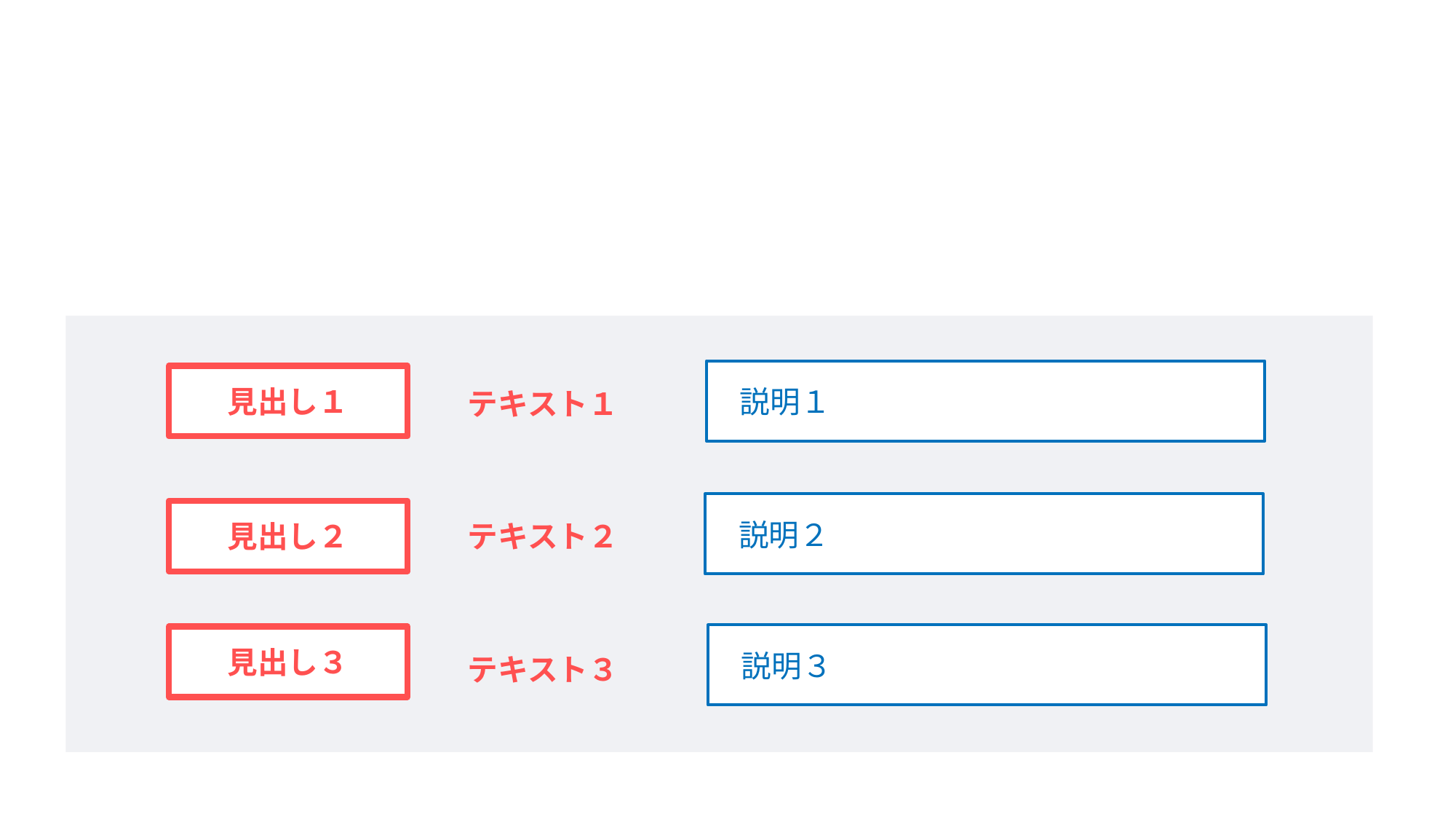

説明１
見出し１
テキスト１
　説明２
見出し２
テキスト２
　説明３
見出し３
テキスト３